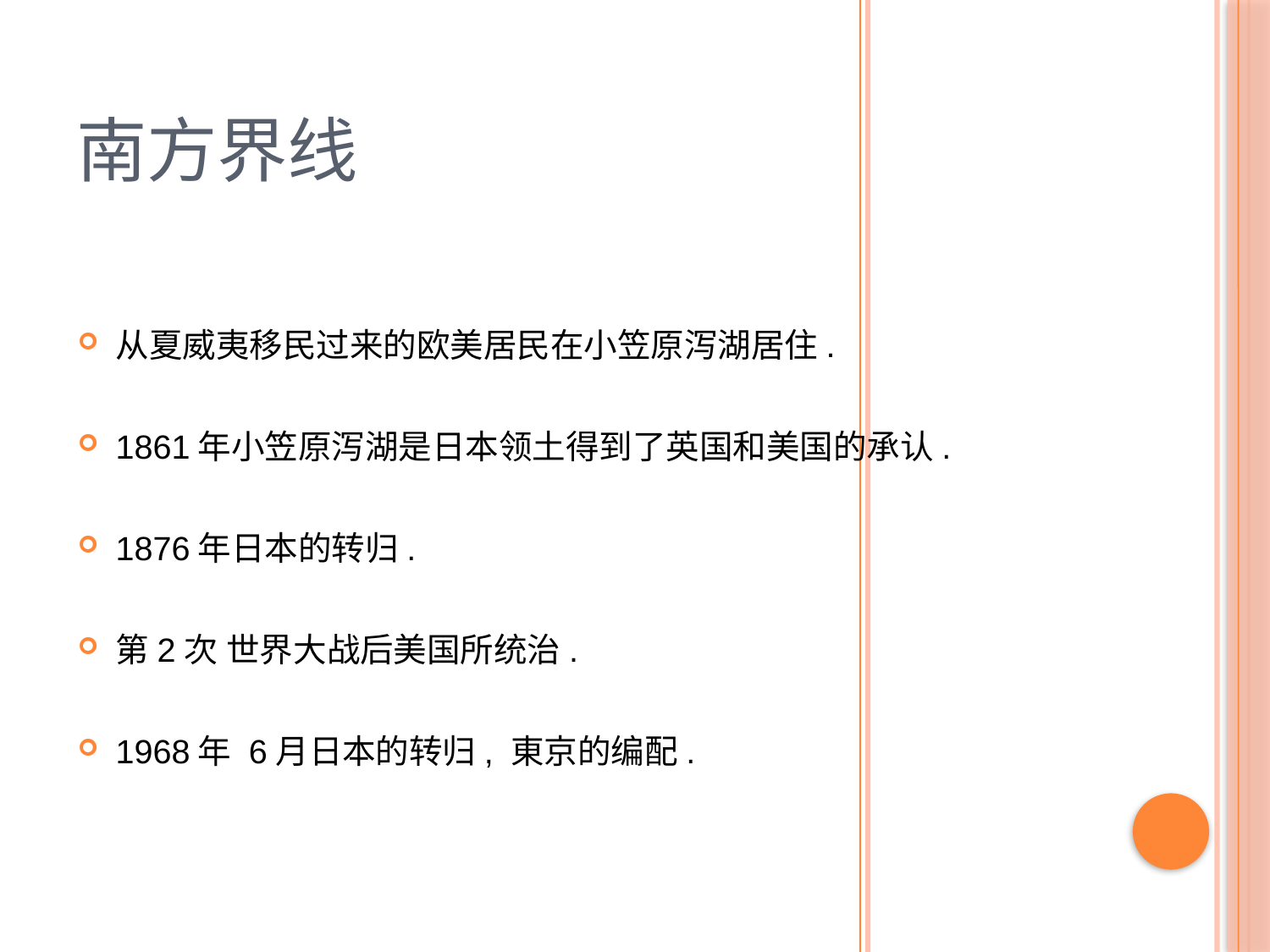

# 南方界线

从夏威夷移民过来的欧美居民在小笠原泻湖居住.

1861年小笠原泻湖是日本领土得到了英国和美国的承认.

1876年日本的转归.

第2次 世界大战后美国所统治.

1968年 6月日本的转归, 東京的编配.